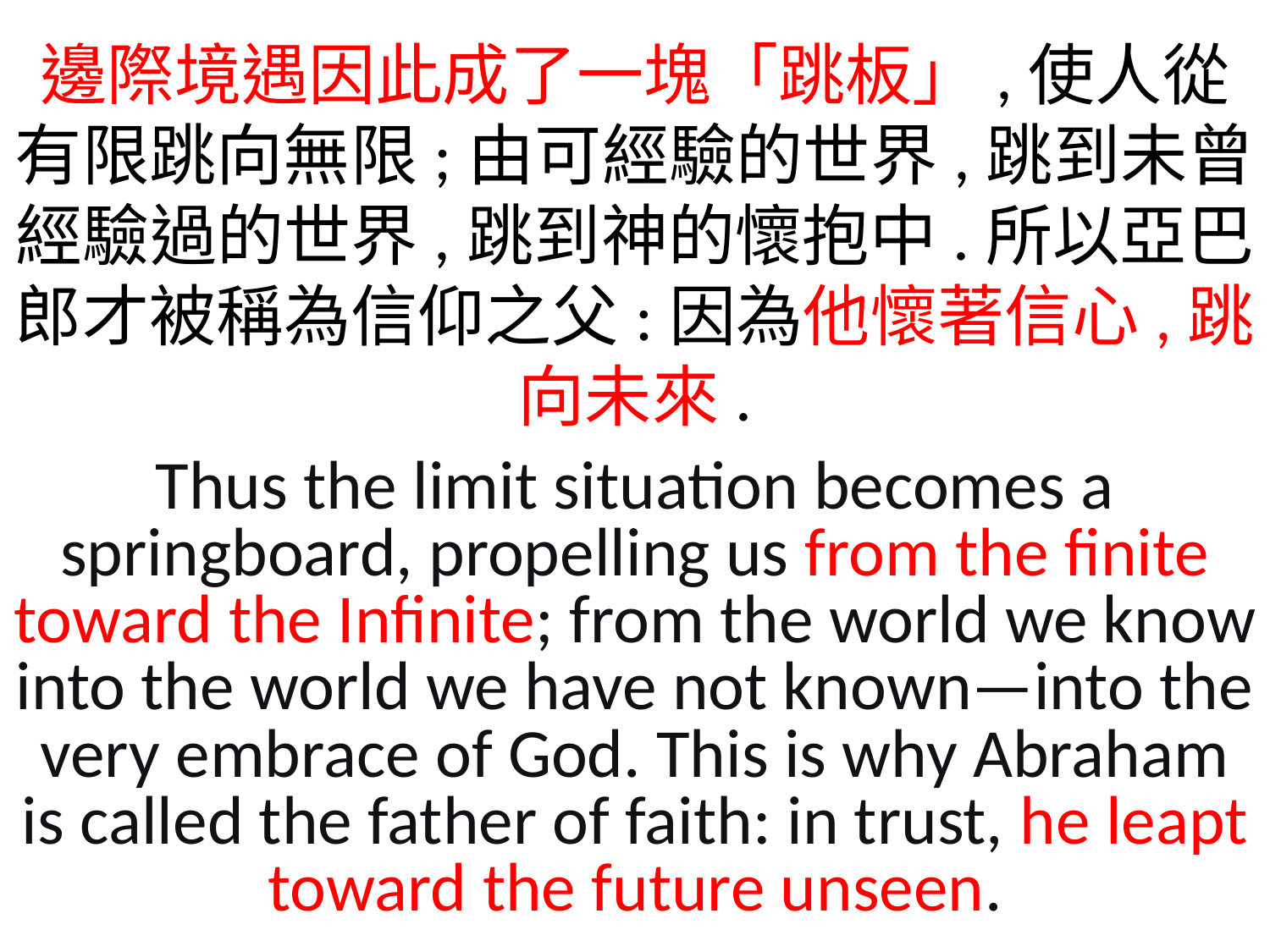

邊際境遇因此成了一塊「跳板」,使人從有限跳向無限;由可經驗的世界,跳到未曾經驗過的世界,跳到神的懷抱中.所以亞巴郎才被稱為信仰之父:因為他懷著信心,跳向未來.
Thus the limit situation becomes a springboard, propelling us from the finite toward the Infinite; from the world we know into the world we have not known—into the very embrace of God. This is why Abraham is called the father of faith: in trust, he leapt toward the future unseen.